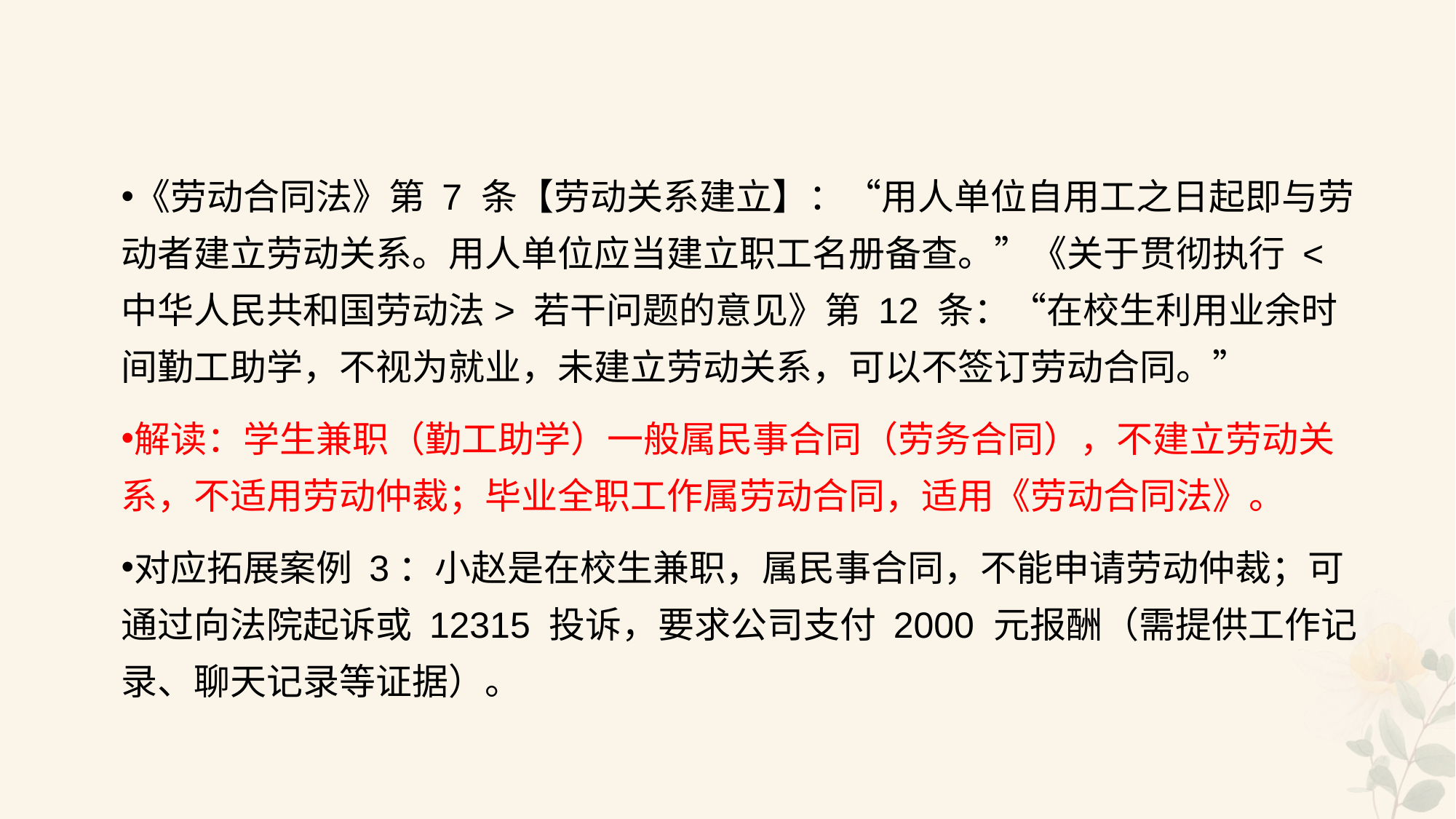

#
《劳动合同法》第 7 条【劳动关系建立】：“用人单位自用工之日起即与劳动者建立劳动关系。用人单位应当建立职工名册备查。”《关于贯彻执行 <中华人民共和国劳动法> 若干问题的意见》第 12 条：“在校生利用业余时间勤工助学，不视为就业，未建立劳动关系，可以不签订劳动合同。”
解读：学生兼职（勤工助学）一般属民事合同（劳务合同），不建立劳动关系，不适用劳动仲裁；毕业全职工作属劳动合同，适用《劳动合同法》。
对应拓展案例 3：小赵是在校生兼职，属民事合同，不能申请劳动仲裁；可通过向法院起诉或 12315 投诉，要求公司支付 2000 元报酬（需提供工作记录、聊天记录等证据）。